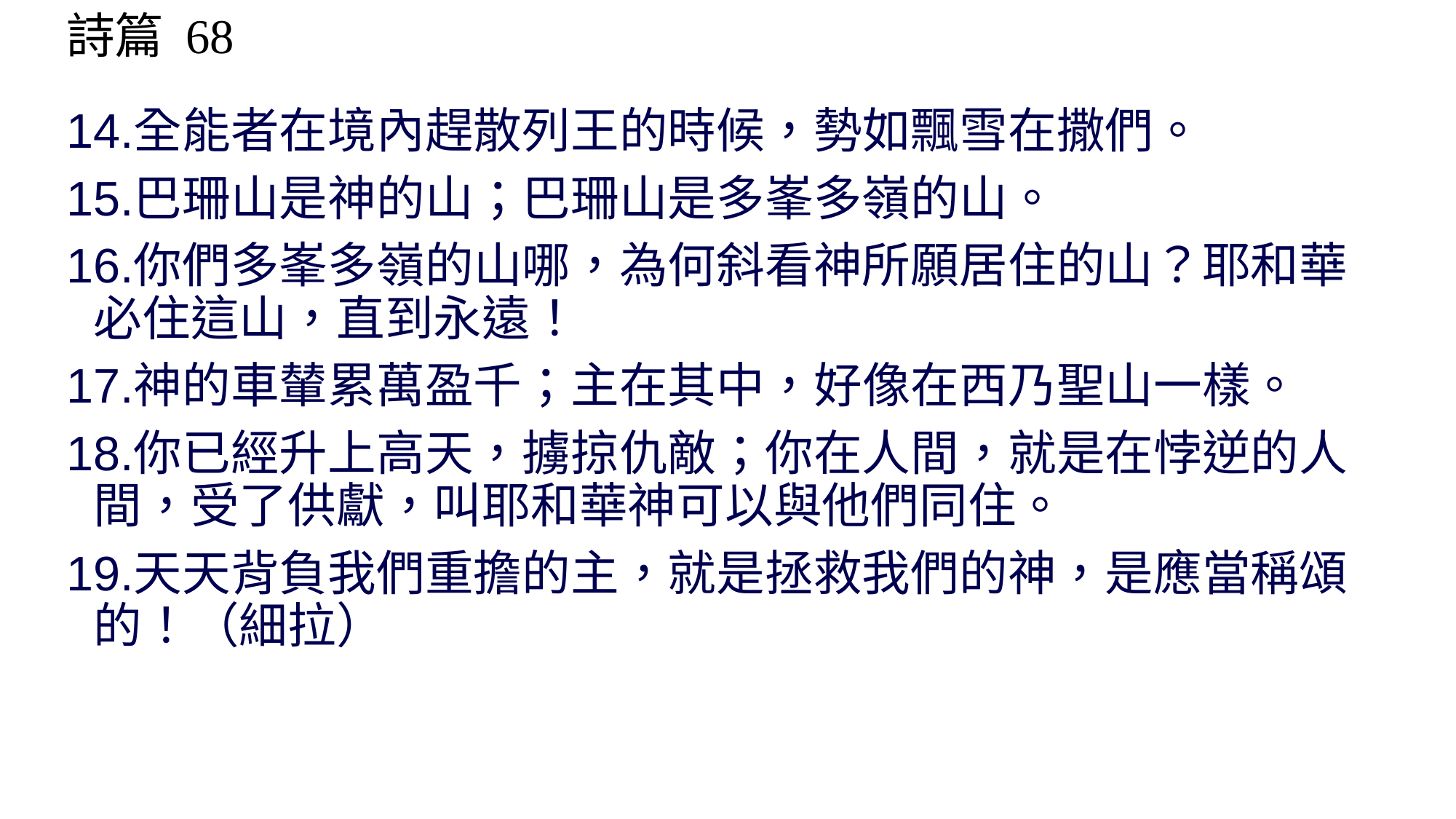

詩篇 68
全能者在境內趕散列王的時候，勢如飄雪在撒們。
巴珊山是神的山；巴珊山是多峯多嶺的山。
你們多峯多嶺的山哪，為何斜看神所願居住的山？耶和華必住這山，直到永遠！
神的車輦累萬盈千；主在其中，好像在西乃聖山一樣。
你已經升上高天，擄掠仇敵；你在人間，就是在悖逆的人間，受了供獻，叫耶和華神可以與他們同住。
天天背負我們重擔的主，就是拯救我們的神，是應當稱頌的！（細拉）